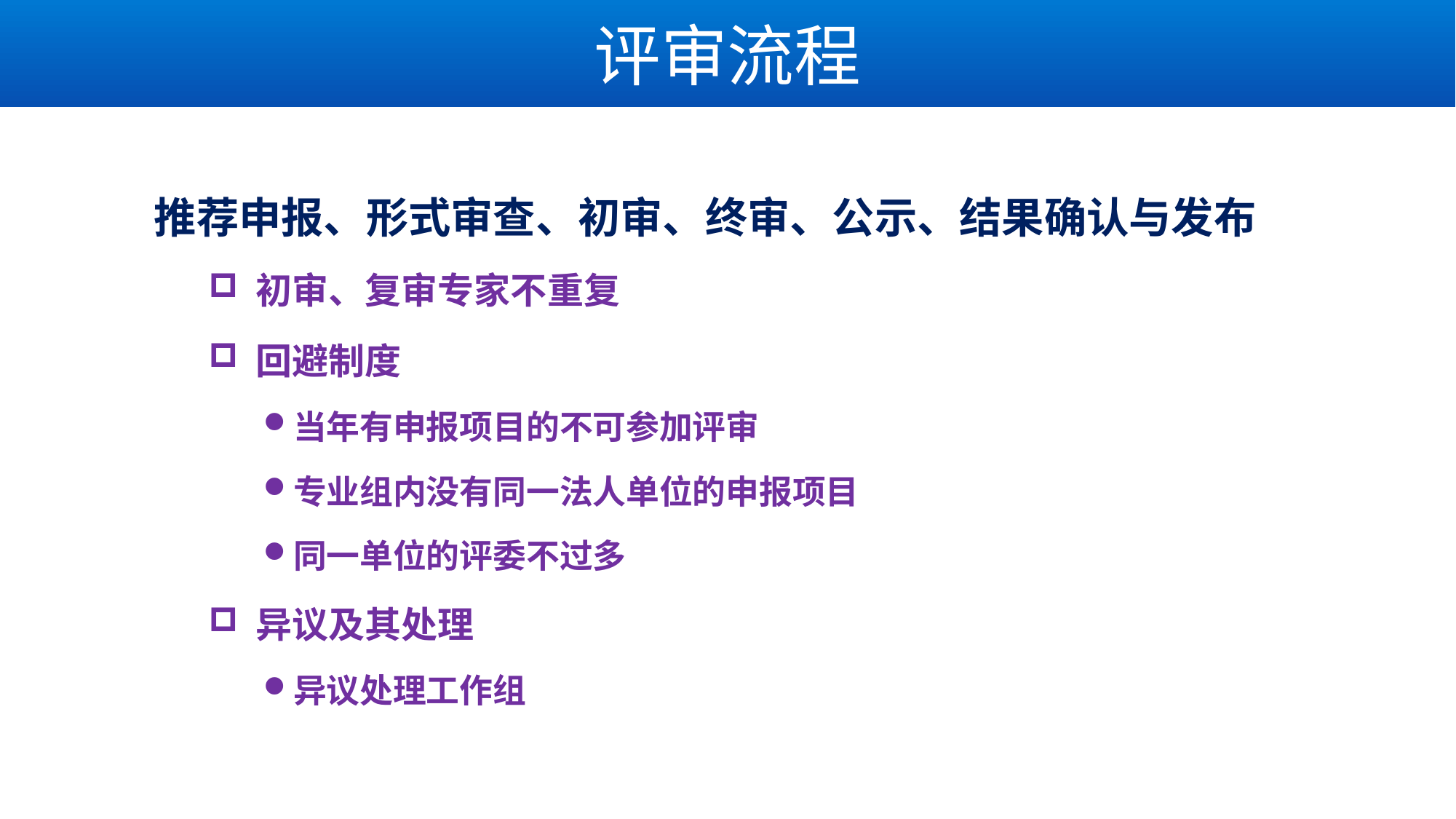

评审流程
推荐申报、形式审查、初审、终审、公示、结果确认与发布
 初审、复审专家不重复
 回避制度
当年有申报项目的不可参加评审
专业组内没有同一法人单位的申报项目
同一单位的评委不过多
 异议及其处理
异议处理工作组